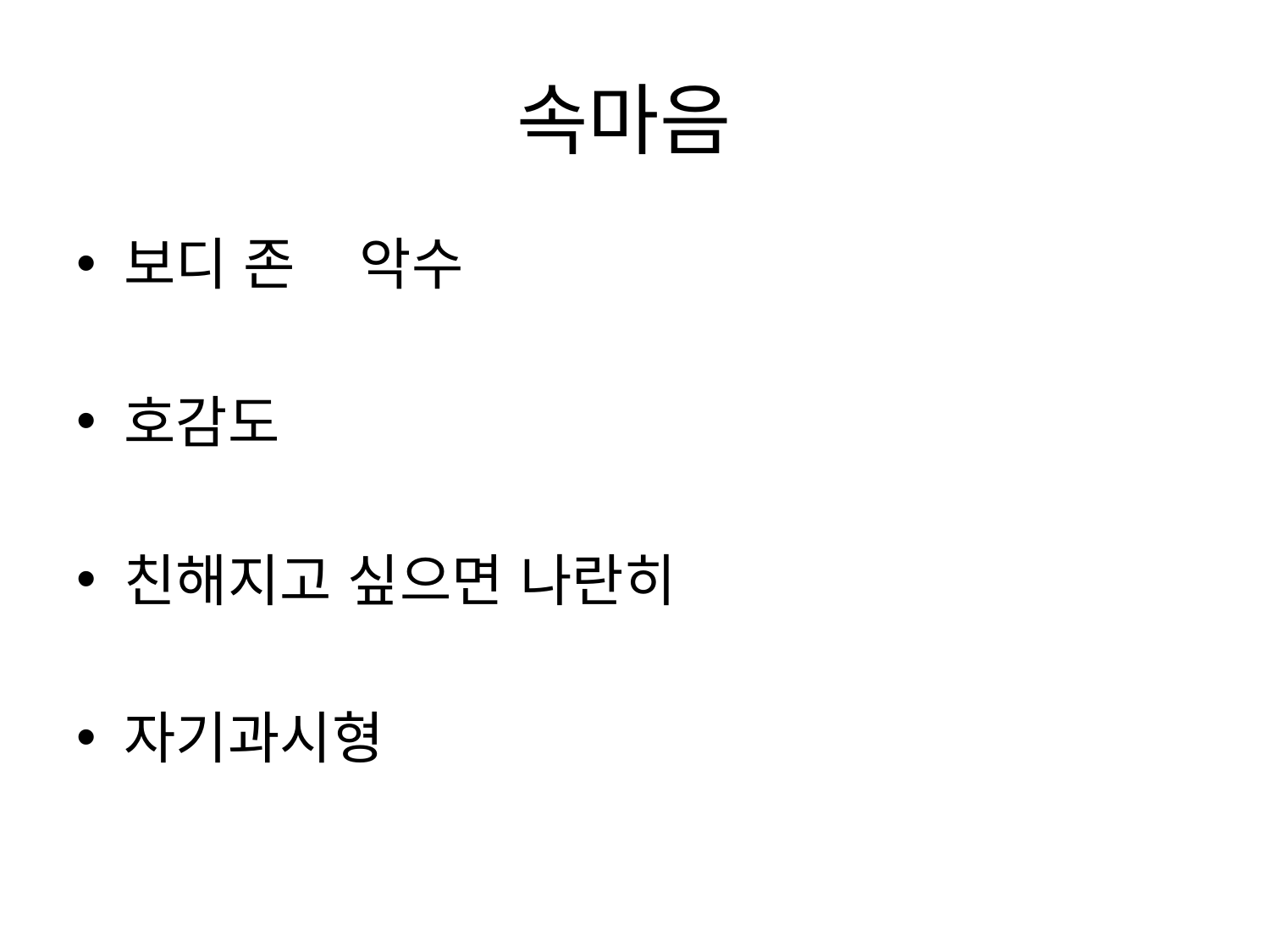

# 속마음
보디 존    악수

호감도

친해지고 싶으면 나란히

자기과시형